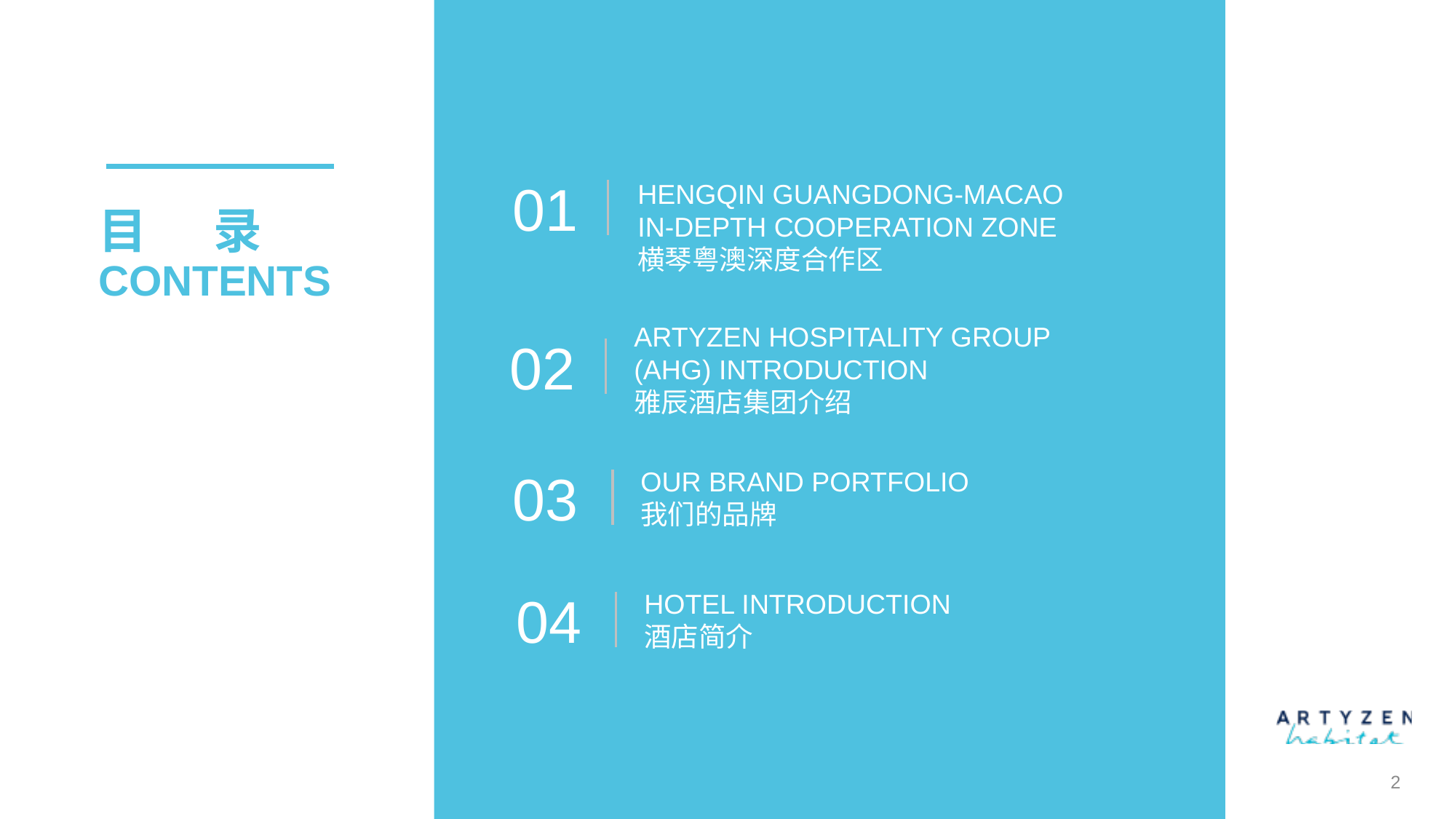

01
Hengqin Guangdong-Macao
In-Depth Cooperation Zone
横琴粤澳深度合作区
# 目      录 Contents
02
ARTYZEN HOSPITALITY GROUP (AHG) INTRODUCTION
雅辰酒店集团介绍
03
OUR BRAND PORTFOLIO
我们的品牌
04
HOTEL INTRODUCTION
酒店简介
2